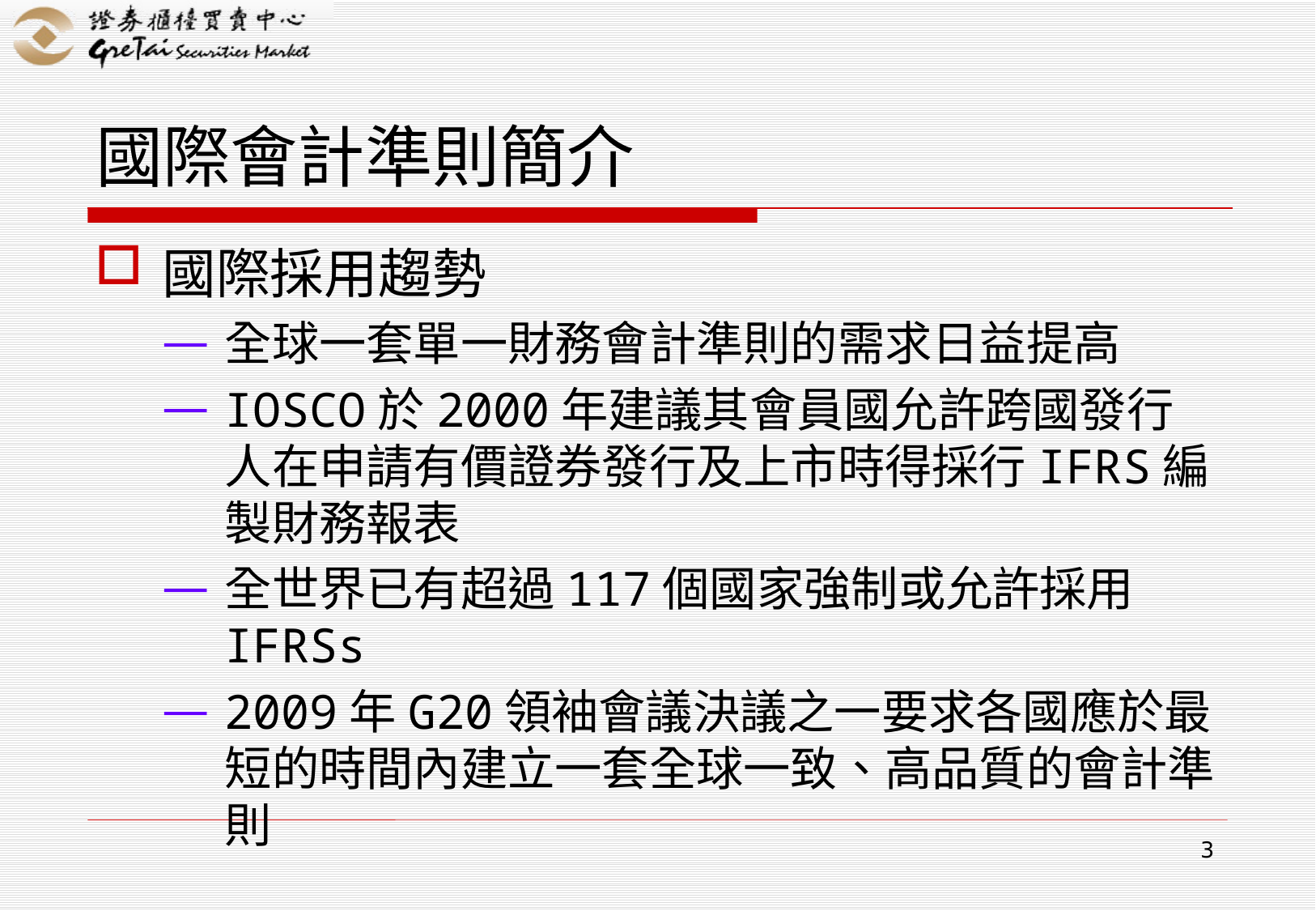

# 國際會計準則簡介
國際採用趨勢
全球一套單一財務會計準則的需求日益提高
IOSCO於2000年建議其會員國允許跨國發行人在申請有價證券發行及上市時得採行IFRS編製財務報表
全世界已有超過117個國家強制或允許採用IFRSs
2009年G20領袖會議決議之一要求各國應於最短的時間內建立一套全球一致、高品質的會計準則
3